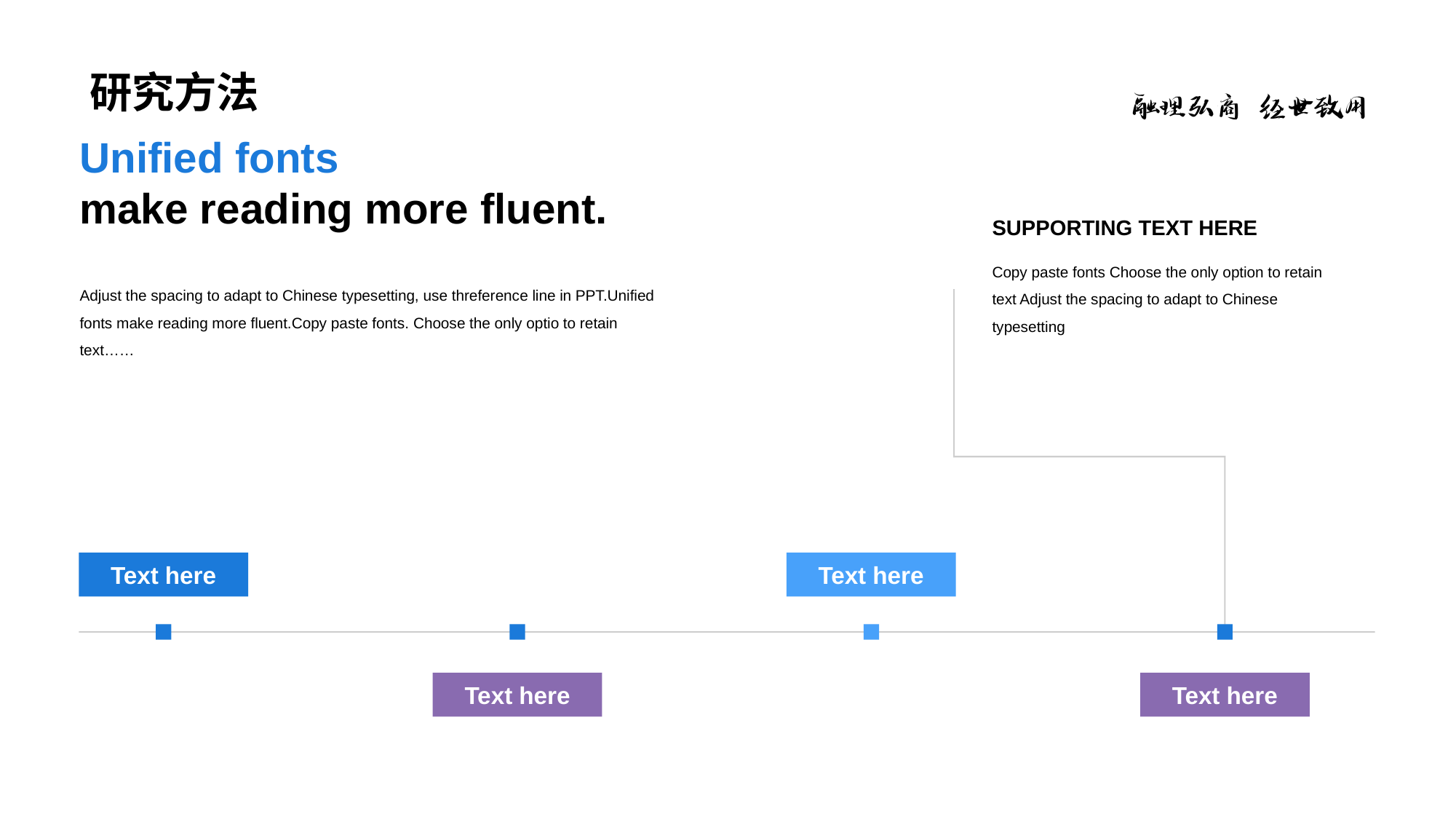

# 研究方法
Unified fonts
make reading more fluent.
SUPPORTING TEXT HERE
Copy paste fonts Choose the only option to retain text Adjust the spacing to adapt to Chinese typesetting
Adjust the spacing to adapt to Chinese typesetting, use threference line in PPT.Unified fonts make reading more fluent.Copy paste fonts. Choose the only optio to retain text……
Text here
Text here

Text here
Text here